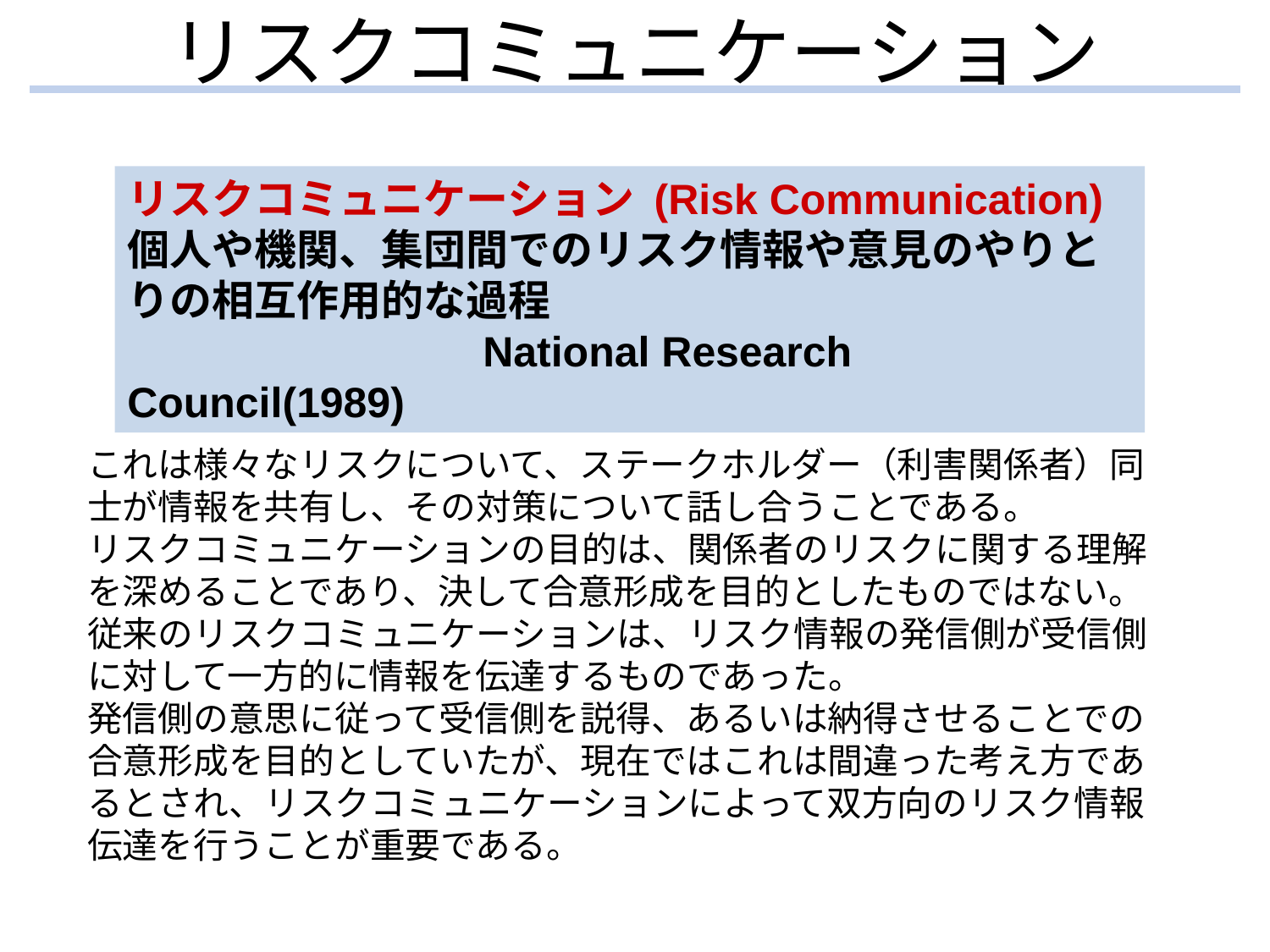

# リスクコミュニケーション
リスクコミュニケーション (Risk Communication)
個人や機関、集団間でのリスク情報や意見のやりとりの相互作用的な過程
                              National Research Council(1989)
これは様々なリスクについて、ステークホルダー（利害関係者）同士が情報を共有し、その対策について話し合うことである。
リスクコミュニケーションの目的は、関係者のリスクに関する理解を深めることであり、決して合意形成を目的としたものではない。
従来のリスクコミュニケーションは、リスク情報の発信側が受信側に対して一方的に情報を伝達するものであった。
発信側の意思に従って受信側を説得、あるいは納得させることでの合意形成を目的としていたが、現在ではこれは間違った考え方であるとされ、リスクコミュニケーションによって双方向のリスク情報伝達を行うことが重要である。